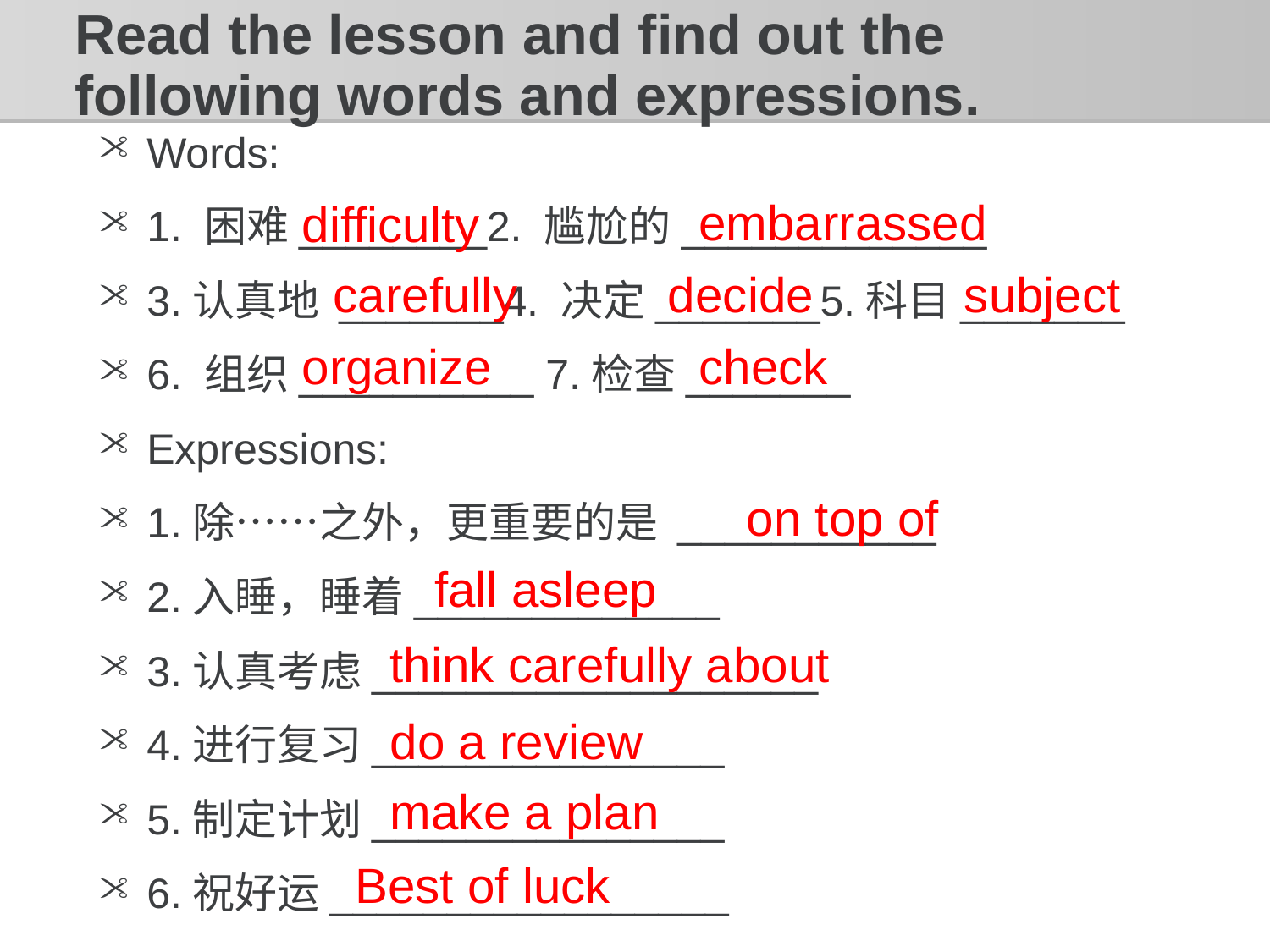

# Read the lesson and find out the following words and expressions.
Words:
1. 困难________2. 尴尬的_____________
3.认真地 _______4. 决定_______5.科目_______
6. 组织__________ 7.检查_______
Expressions:
1.除……之外，更重要的是 ___________
2.入睡，睡着_____________
3.认真考虑___________________
4.进行复习_______________
5.制定计划_______________
6.祝好运_________________
embarrassed
difficulty
carefully
decide
subject
organize
check
on top of
fall asleep
think carefully about
do a review
make a plan
Best of luck